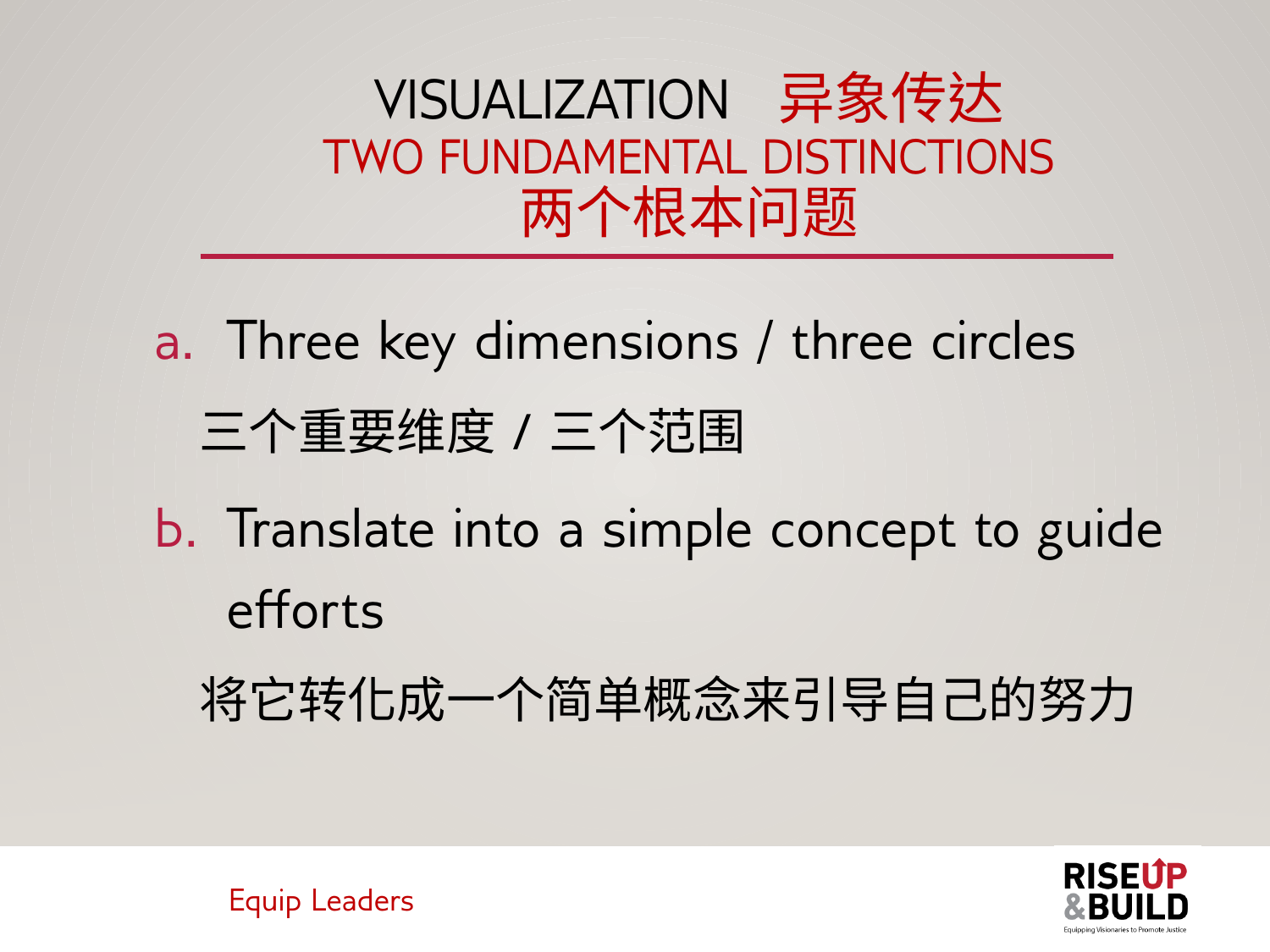

# Visualization 异象传达 Two Fundamental Distinctions 两个根本问题
Three key dimensions / three circles
   三个重要维度/三个范围
Translate into a simple concept to guide efforts
   将它转化成一个简单概念来引导自己的努力
Equip Leaders